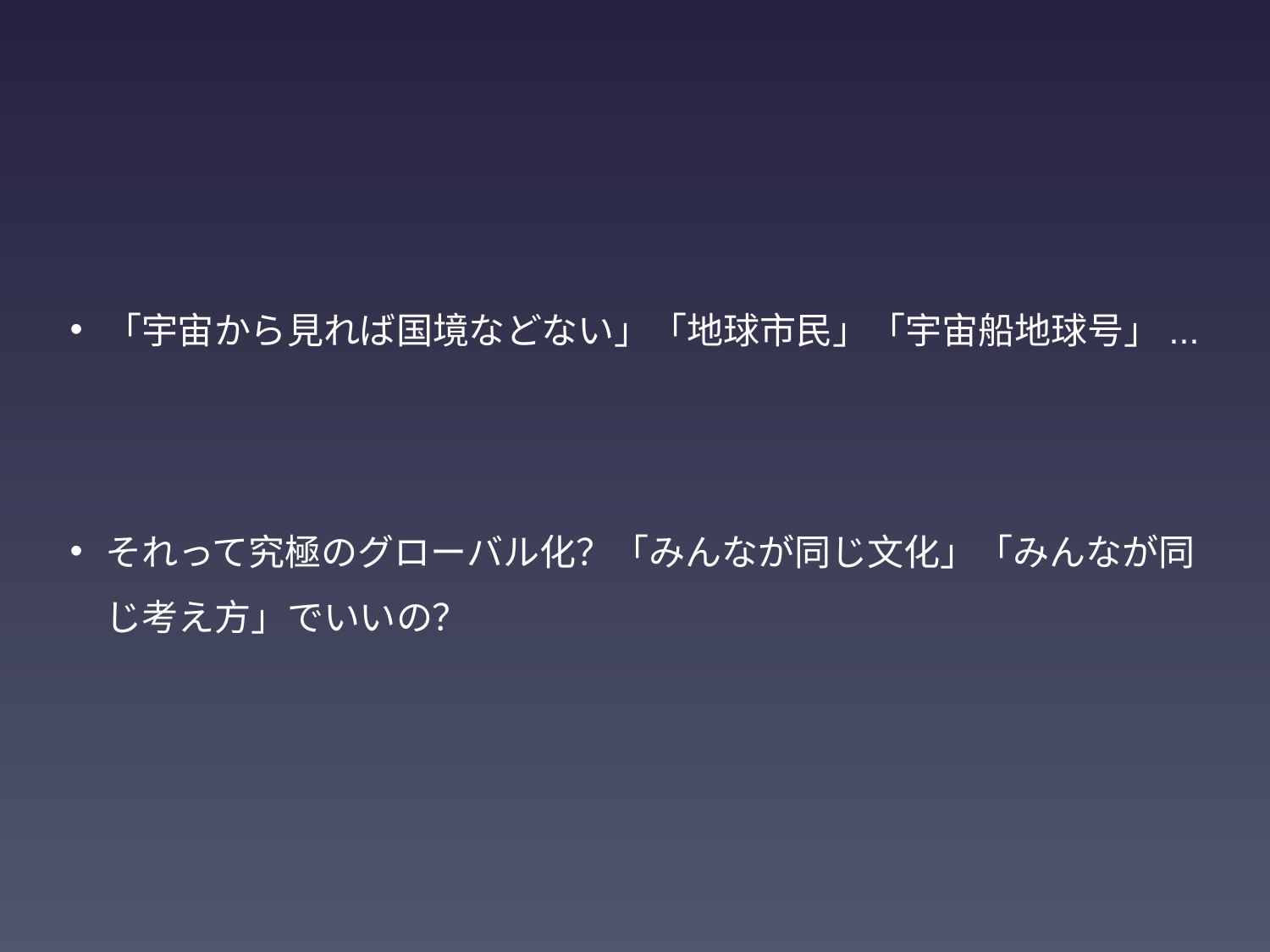

#
「宇宙から見れば国境などない」「地球市民」「宇宙船地球号」...

それって究極のグローバル化？「みんなが同じ文化」「みんなが同じ考え方」でいいの？